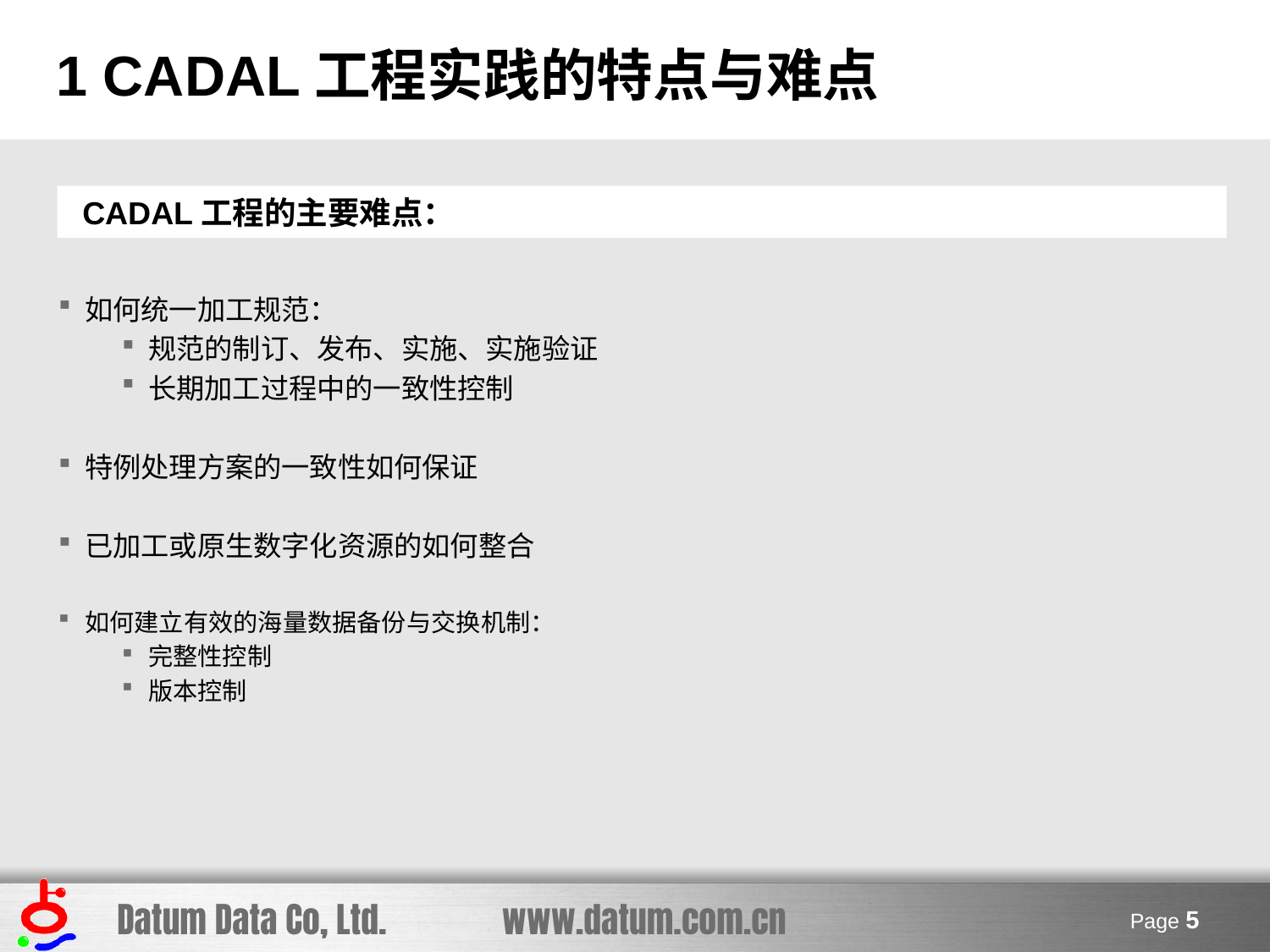

1 CADAL工程实践的特点与难点
CADAL工程的主要难点：

如何统一加工规范：
规范的制订、发布、实施、实施验证
长期加工过程中的一致性控制

特例处理方案的一致性如何保证

已加工或原生数字化资源的如何整合

如何建立有效的海量数据备份与交换机制：
完整性控制
版本控制

Page 5